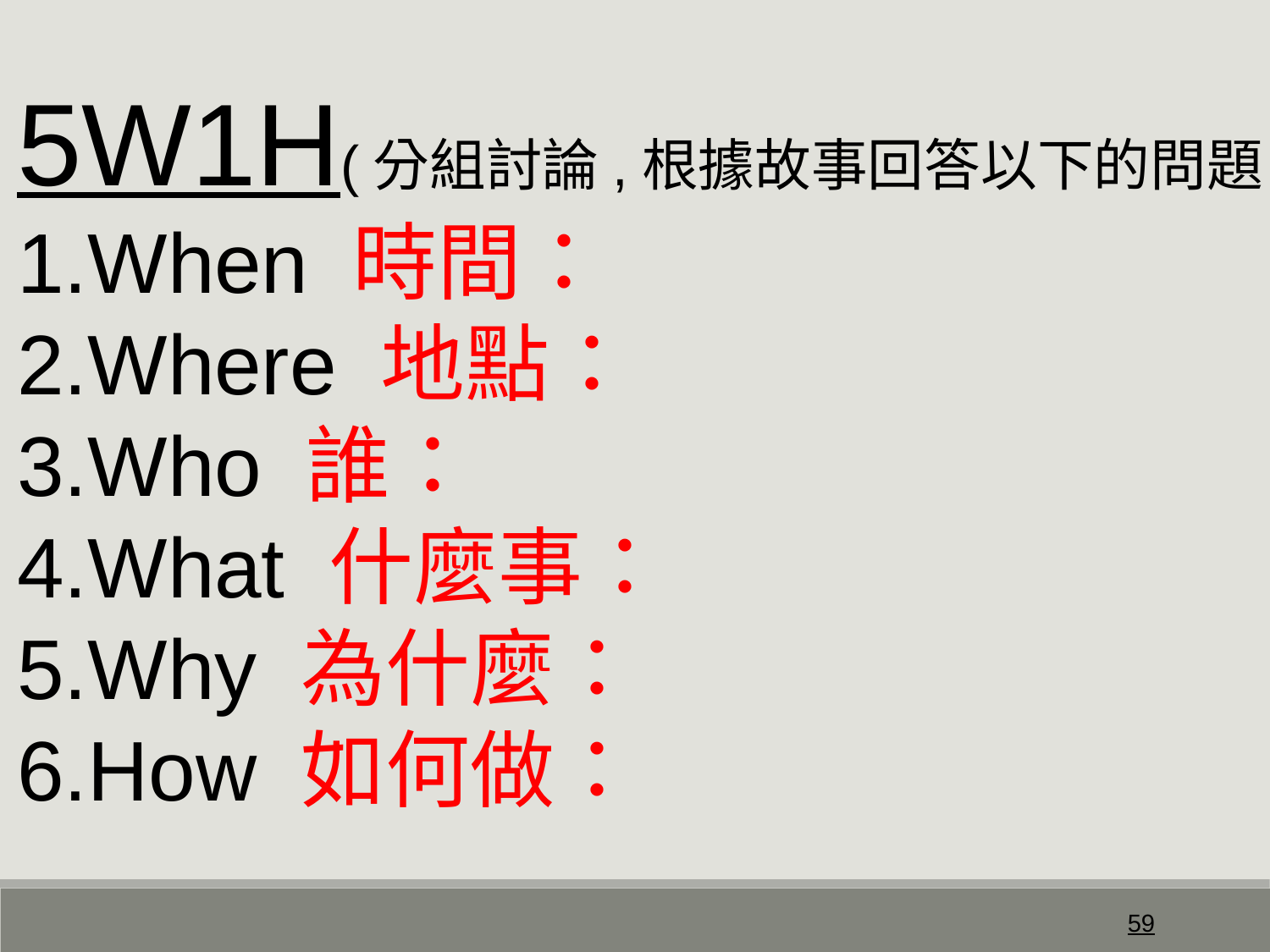

5W1H(分組討論,根據故事回答以下的問題)
1.When 時間：
2.Where 地點：
3.Who 誰：
4.What 什麼事：
5.Why 為什麼：
6.How 如何做：
59